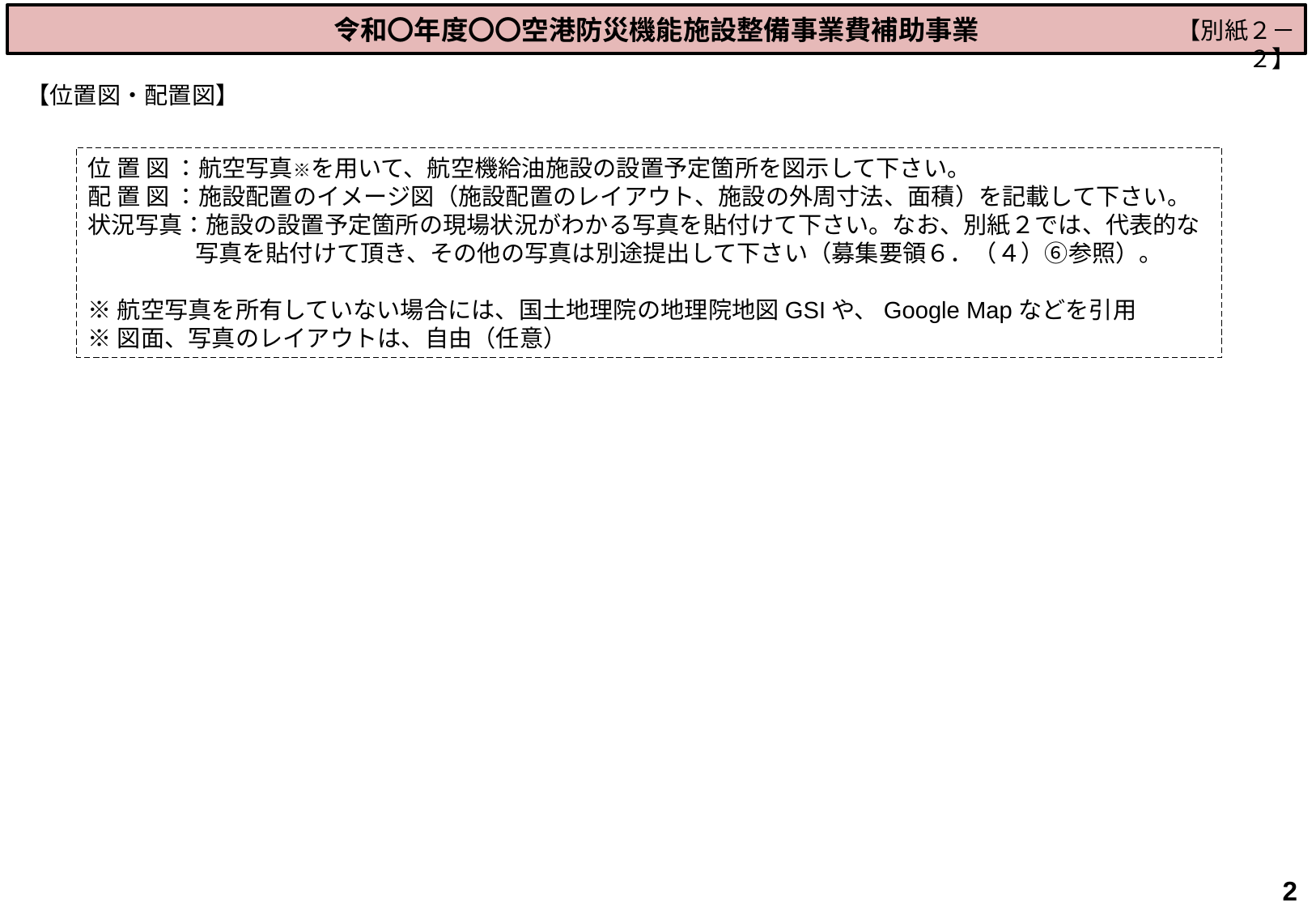

令和〇年度〇〇空港防災機能施設整備事業費補助事業
【別紙２－２】
【位置図・配置図】
位 置 図 ：航空写真※を用いて、航空機給油施設の設置予定箇所を図示して下さい。
配 置 図 ：施設配置のイメージ図（施設配置のレイアウト、施設の外周寸法、面積）を記載して下さい。
状況写真：施設の設置予定箇所の現場状況がわかる写真を貼付けて下さい。なお、別紙２では、代表的な写真を貼付けて頂き、その他の写真は別途提出して下さい（募集要領６．（４）⑥参照）。

※航空写真を所有していない場合には、国土地理院の地理院地図GSIや、Google Mapなどを引用
※図面、写真のレイアウトは、自由（任意）
2